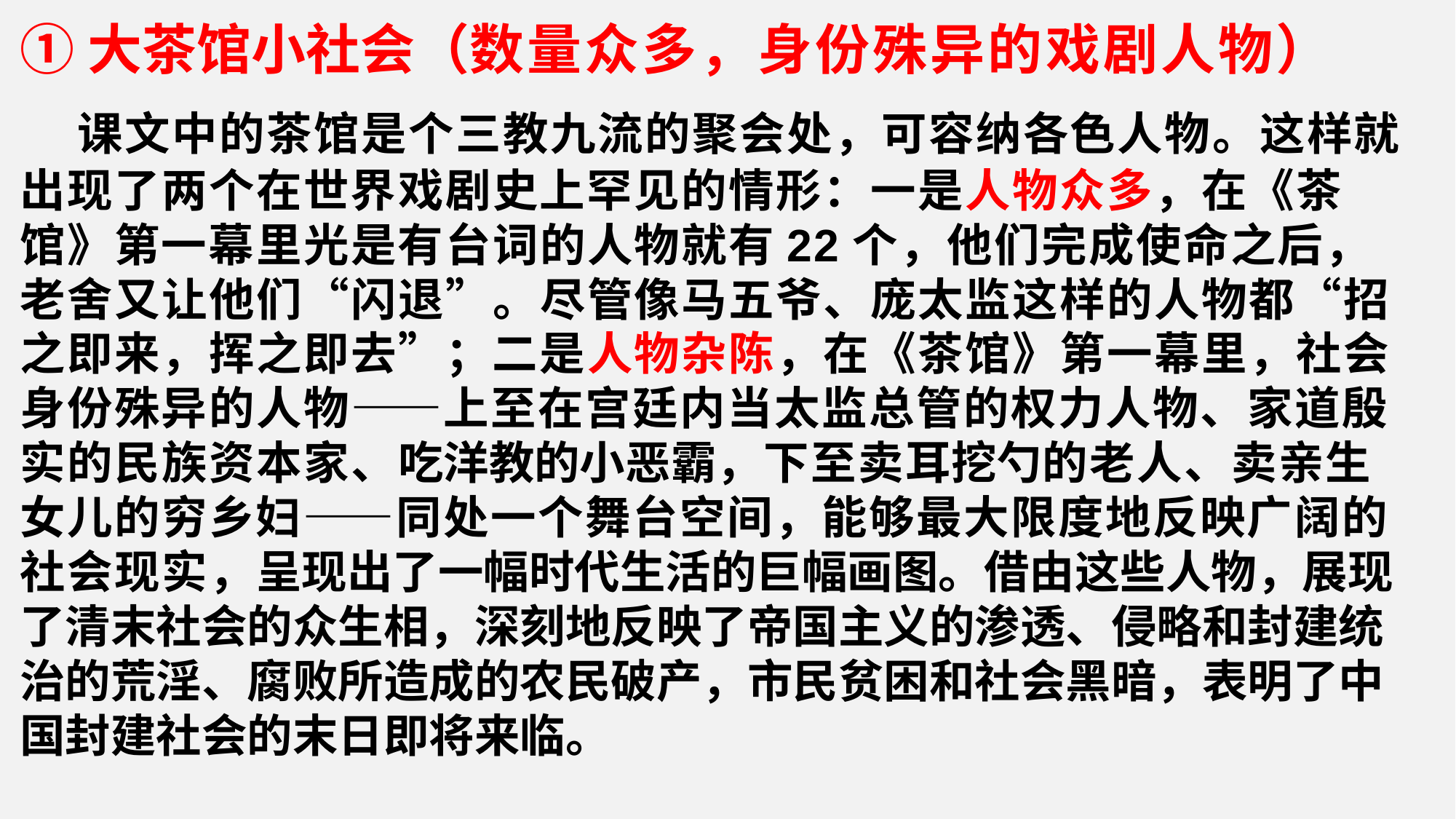

目录
①大茶馆小社会（数量众多，身份殊异的戏剧人物）
    课文中的茶馆是个三教九流的聚会处，可容纳各色人物。这样就出现了两个在世界戏剧史上罕见的情形：一是人物众多，在《茶馆》第一幕里光是有台词的人物就有22个，他们完成使命之后，老舍又让他们“闪退”。尽管像马五爷、庞太监这样的人物都“招之即来，挥之即去”；二是人物杂陈，在《茶馆》第一幕里，社会身份殊异的人物——上至在宫廷内当太监总管的权力人物、家道殷实的民族资本家、吃洋教的小恶霸，下至卖耳挖勺的老人、卖亲生女儿的穷乡妇——同处一个舞台空间，能够最大限度地反映广阔的社会现实，呈现出了一幅时代生活的巨幅画图。借由这些人物，展现了清末社会的众生相，深刻地反映了帝国主义的渗透、侵略和封建统治的荒淫、腐败所造成的农民破产，市民贫困和社会黑暗，表明了中国封建社会的末日即将来临。